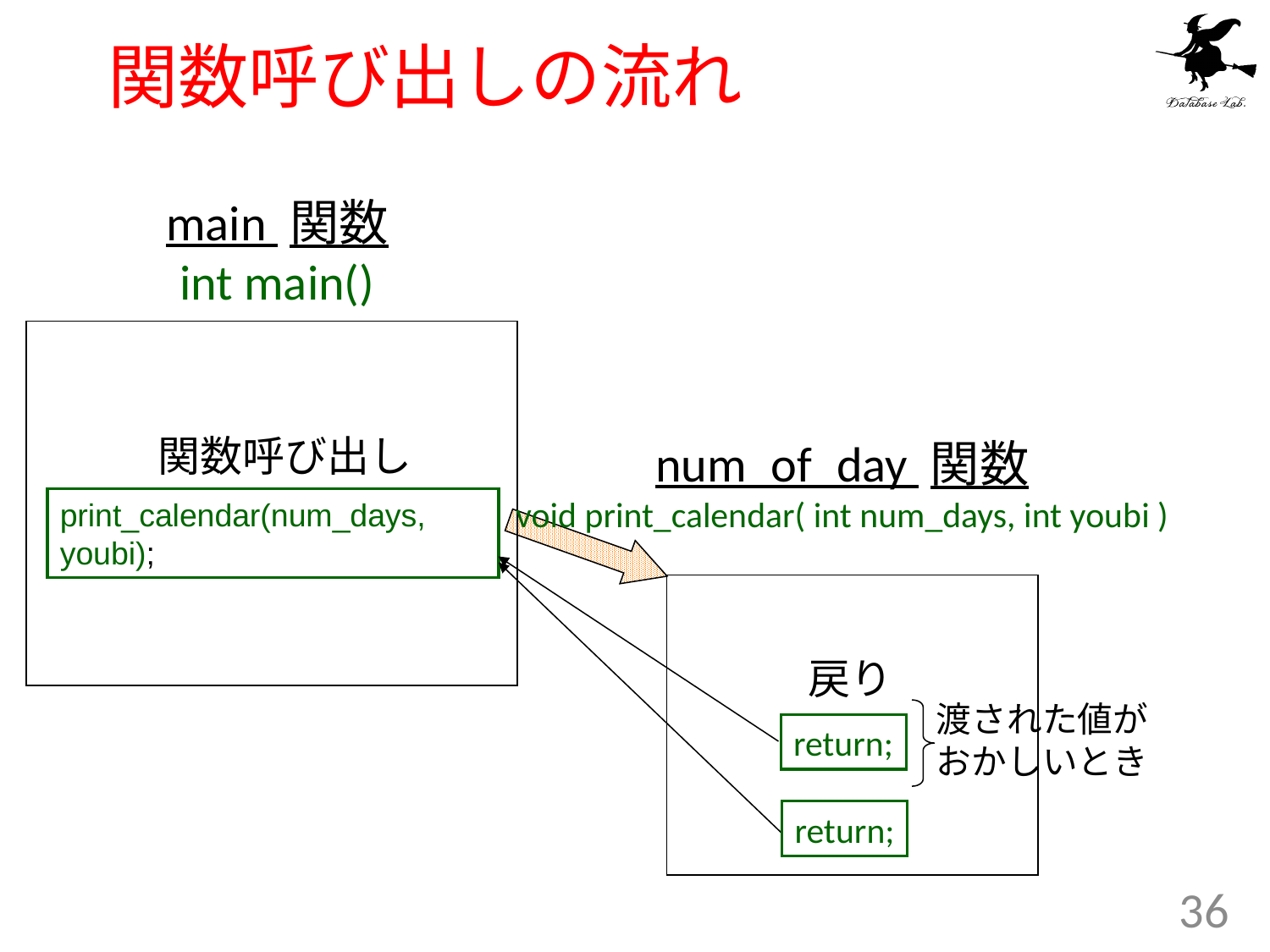

# 関数呼び出しの流れ
main 関数
int main()

関数呼び出し
num_of_day 関数
void print_calendar( int num_days, int youbi )
print_calendar(num_days, youbi);

戻り
渡された値が
おかしいとき

return;
return;
36